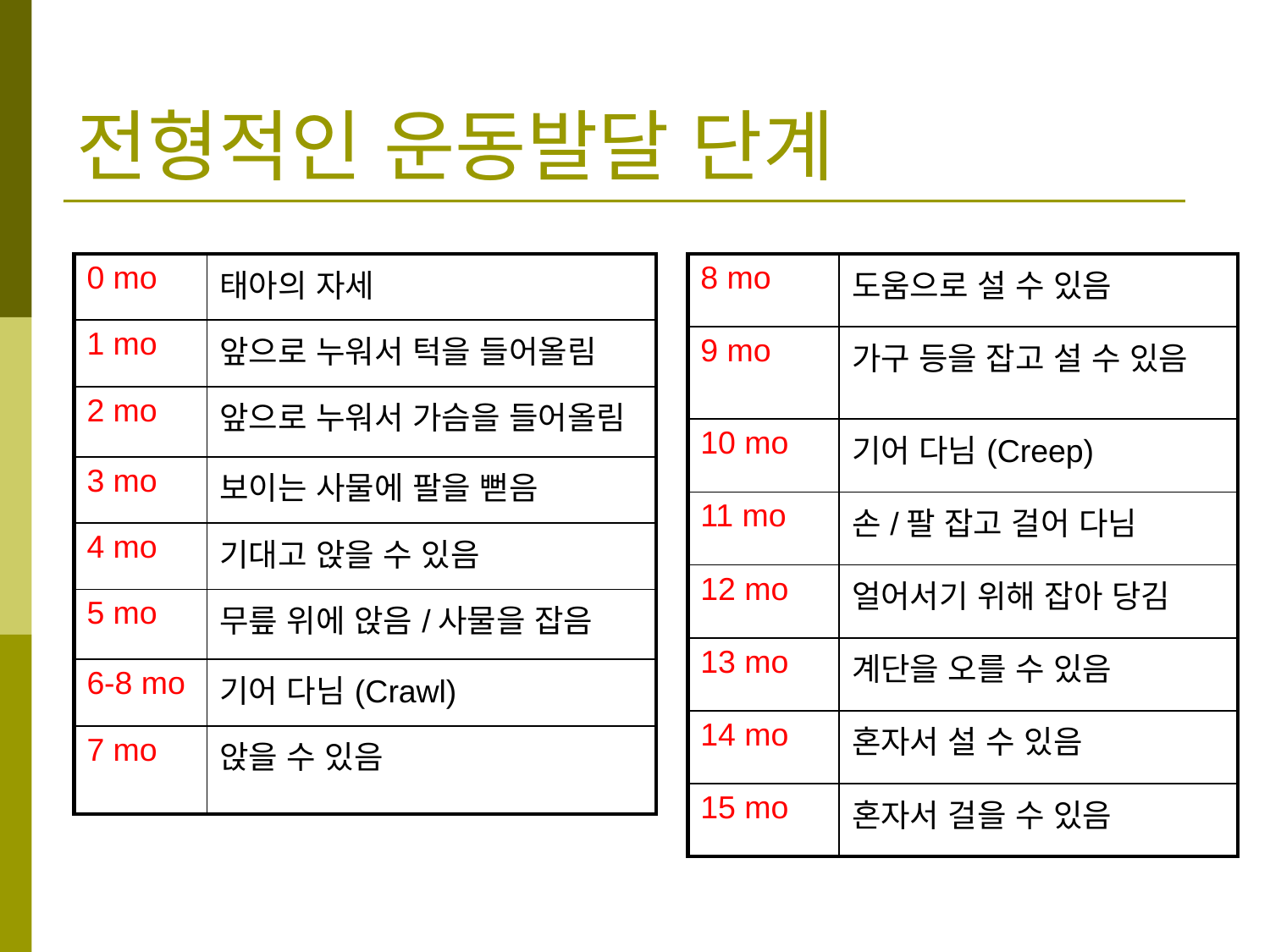

전형적인 운동발달 단계
| 0 mo | 태아의 자세 |
| --- | --- |
| 1 mo | 앞으로 누워서 턱을 들어올림 |
| 2 mo | 앞으로 누워서 가슴을 들어올림 |
| 3 mo | 보이는 사물에 팔을 뻗음 |
| 4 mo | 기대고 앉을 수 있음 |
| 5 mo | 무릎 위에 앉음/사물을 잡음 |
| 6-8 mo | 기어 다님(Crawl) |
| 7 mo | 앉을 수 있음 |
| 8 mo | 도움으로 설 수 있음 |
| --- | --- |
| 9 mo | 가구 등을 잡고 설 수 있음 |
| 10 mo | 기어 다님(Creep) |
| 11 mo | 손/팔 잡고 걸어 다님 |
| 12 mo | 얼어서기 위해 잡아 당김 |
| 13 mo | 계단을 오를 수 있음 |
| 14 mo | 혼자서 설 수 있음 |
| 15 mo | 혼자서 걸을 수 있음 |